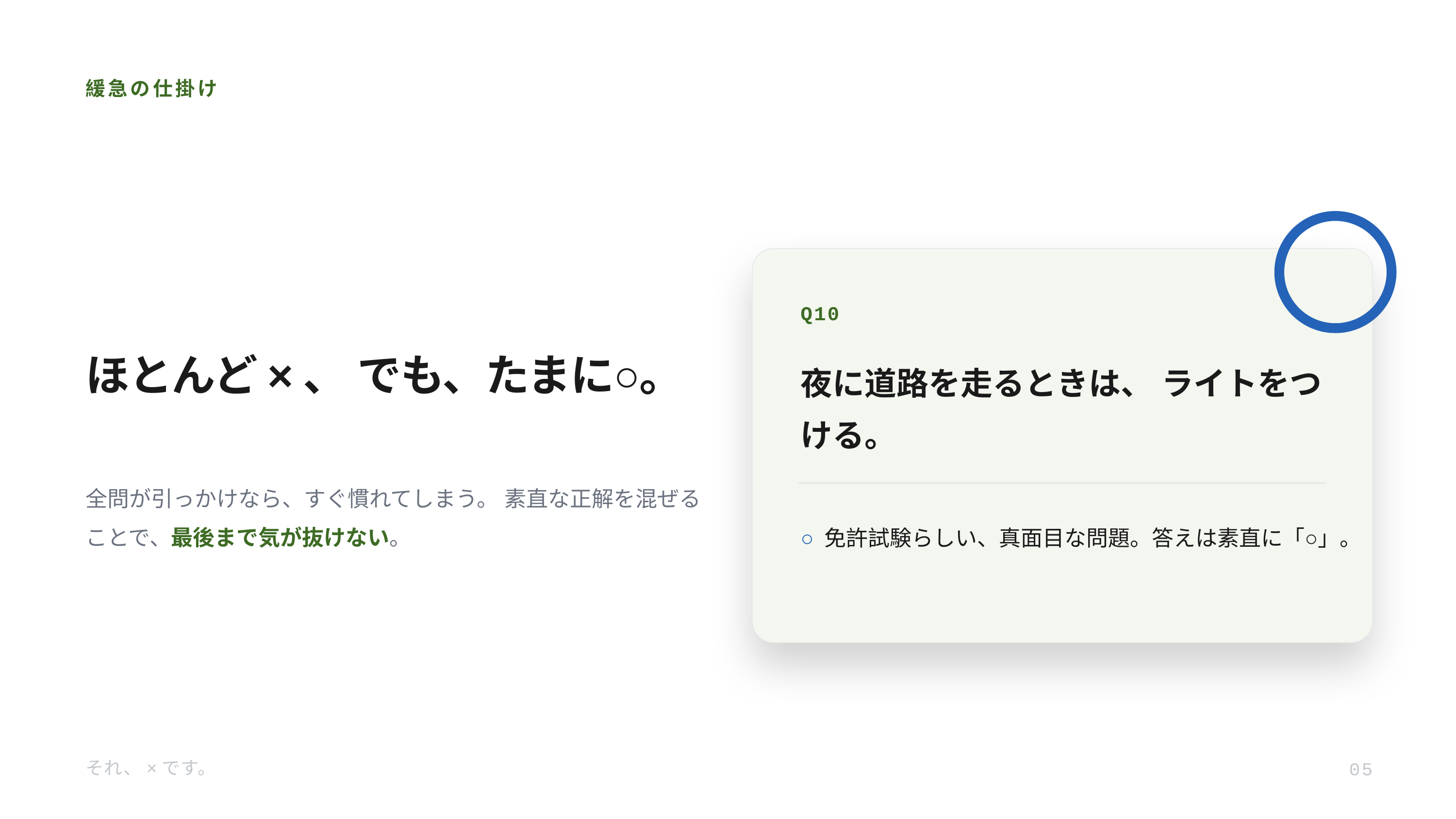

緩急の仕掛け

Q10
ほとんど×、 でも、たまに○。
夜に道路を走るときは、 ライトをつける。
全問が引っかけなら、すぐ慣れてしまう。 素直な正解を混ぜることで、最後まで気が抜けない。

○ 免許試験らしい、真面目な問題。答えは素直に「○」。
それ、×です。
05